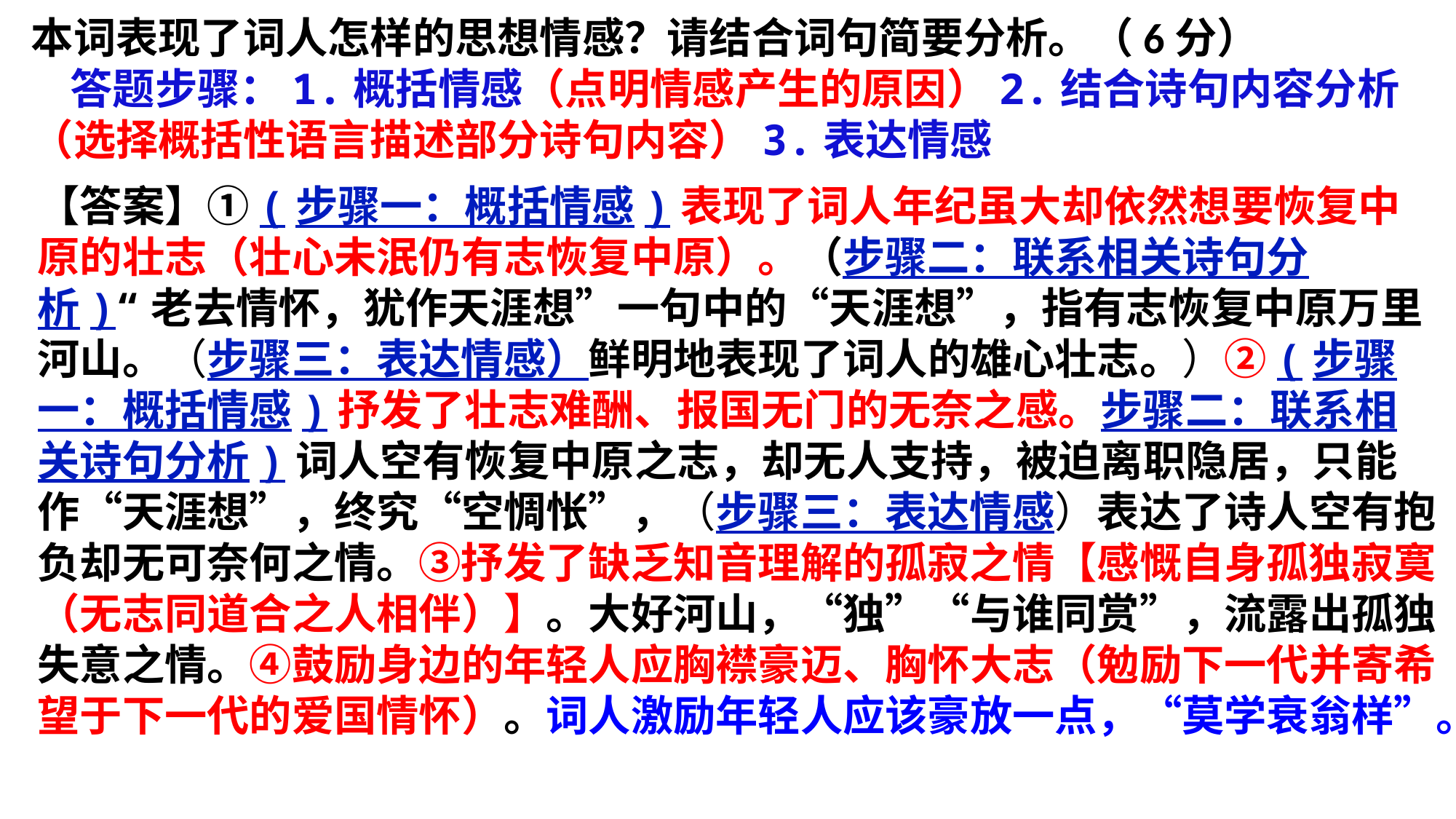

本词表现了词人怎样的思想情感？请结合词句简要分析。（6分）
   答题步骤：1.概括情感（点明情感产生的原因）2.结合诗句内容分析（选择概括性语言描述部分诗句内容）3.表达情感
【答案】①(步骤一：概括情感)表现了词人年纪虽大却依然想要恢复中原的壮志（壮心未泯仍有志恢复中原）。（步骤二：联系相关诗句分析)“老去情怀，犹作天涯想”一句中的“天涯想”，指有志恢复中原万里河山。（步骤三：表达情感）鲜明地表现了词人的雄心壮志。）②(步骤一：概括情感)抒发了壮志难酬、报国无门的无奈之感。步骤二：联系相关诗句分析)词人空有恢复中原之志，却无人支持，被迫离职隐居，只能作“天涯想”，终究“空惆怅”，（步骤三：表达情感）表达了诗人空有抱负却无可奈何之情。③抒发了缺乏知音理解的孤寂之情【感慨自身孤独寂寞（无志同道合之人相伴）】。大好河山，“独”“与谁同赏”，流露出孤独失意之情。④鼓励身边的年轻人应胸襟豪迈、胸怀大志（勉励下一代并寄希望于下一代的爱国情怀）。词人激励年轻人应该豪放一点，“莫学衰翁样”。